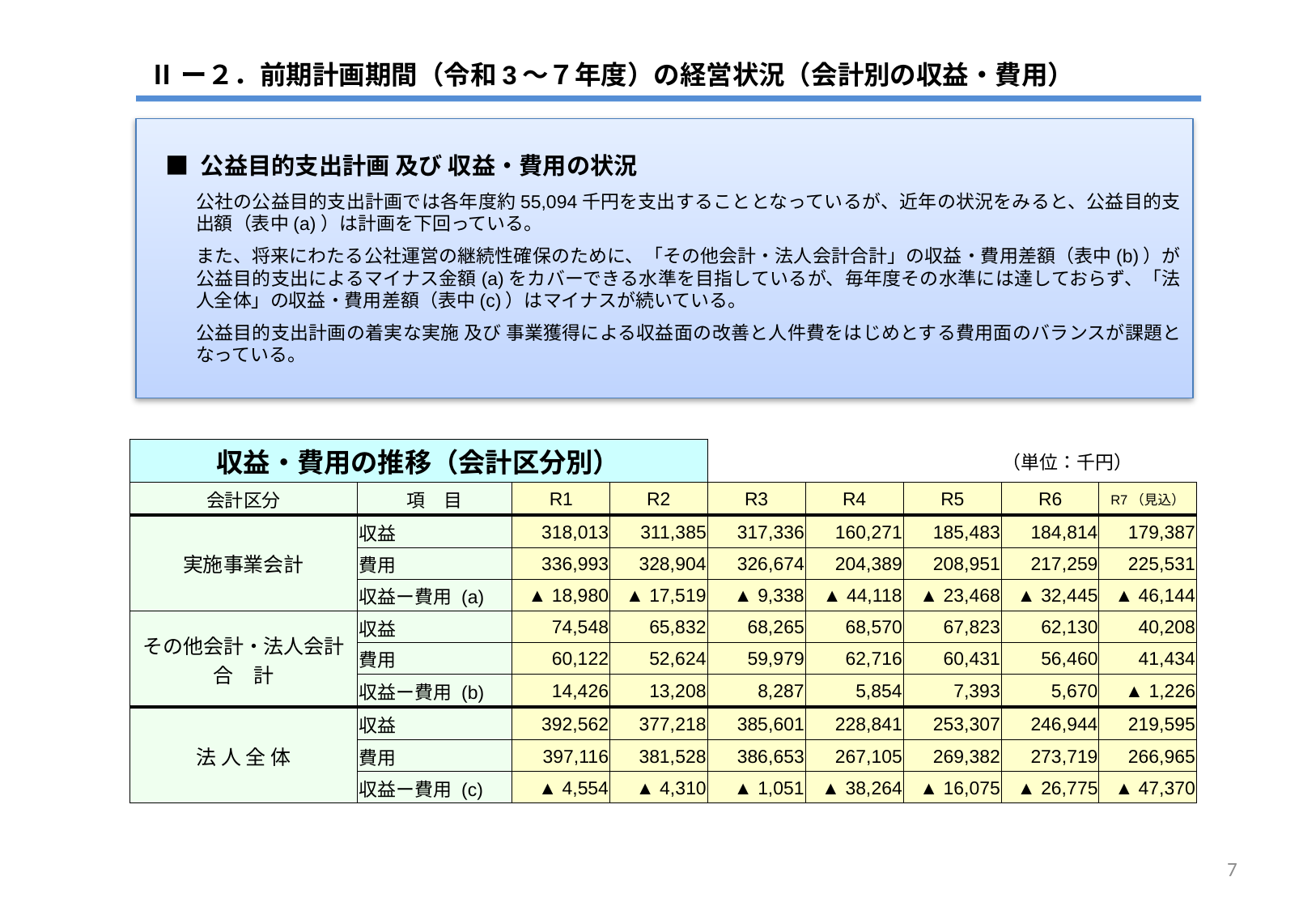

Ⅱー２．前期計画期間（令和3～７年度）の経営状況（会計別の収益・費用）

■ 公益目的支出計画 及び 収益・費用の状況
公社の公益目的支出計画では各年度約55,094千円を支出することとなっているが、近年の状況をみると、公益目的支出額（表中(a)）は計画を下回っている。
また、将来にわたる公社運営の継続性確保のために、「その他会計・法人会計合計」の収益・費用差額（表中(b)）が公益目的支出によるマイナス金額(a)をカバーできる水準を目指しているが、毎年度その水準には達しておらず、「法人全体」の収益・費用差額（表中(c)）はマイナスが続いている。
公益目的支出計画の着実な実施 及び 事業獲得による収益面の改善と人件費をはじめとする費用面のバランスが課題となっている。
| 収益・費用の推移（会計区分別） |  |  |  |  |  |  | （単位：千円） |  |
| --- | --- | --- | --- | --- | --- | --- | --- | --- |
| 会計区分 | 項　目 | R1 | R2 | R3 | R4 | R5 | R6 | R7（見込） |
| 実施事業会計 | 収益 | 318,013 | 311,385 | 317,336 | 160,271 | 185,483 | 184,814 | 179,387 |
|  | 費用 | 336,993 | 328,904 | 326,674 | 204,389 | 208,951 | 217,259 | 225,531 |
|  | 収益ー費用 (a) | ▲ 18,980 | ▲ 17,519 | ▲ 9,338 | ▲ 44,118 | ▲ 23,468 | ▲ 32,445 | ▲ 46,144 |
| その他会計・法人会計 合　計 | 収益 | 74,548 | 65,832 | 68,265 | 68,570 | 67,823 | 62,130 | 40,208 |
|  | 費用 | 60,122 | 52,624 | 59,979 | 62,716 | 60,431 | 56,460 | 41,434 |
|  | 収益ー費用 (b) | 14,426 | 13,208 | 8,287 | 5,854 | 7,393 | 5,670 | ▲ 1,226 |
| 法 人 全 体 | 収益 | 392,562 | 377,218 | 385,601 | 228,841 | 253,307 | 246,944 | 219,595 |
|  | 費用 | 397,116 | 381,528 | 386,653 | 267,105 | 269,382 | 273,719 | 266,965 |
|  | 収益ー費用 (c) | ▲ 4,554 | ▲ 4,310 | ▲ 1,051 | ▲ 38,264 | ▲ 16,075 | ▲ 26,775 | ▲ 47,370 |
7